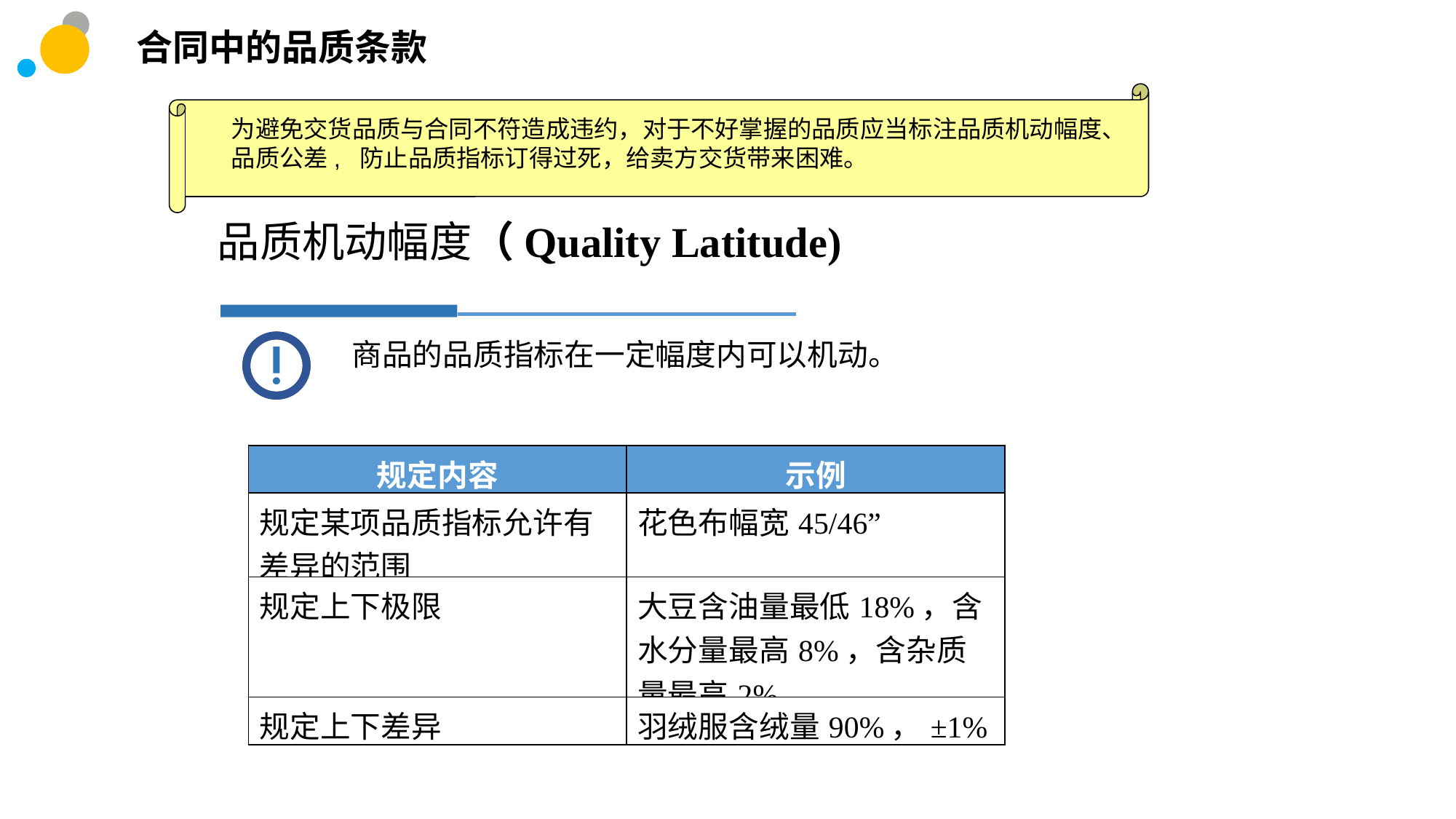

合同中的品质条款

为避免交货品质与合同不符造成违约，对于不好掌握的品质应当标注品质机动幅度、品质公差,  防止品质指标订得过死，给卖方交货带来困难。
品质机动幅度（Quality Latitude)

商品的品质指标在一定幅度内可以机动。

| 规定内容 | 示例 |
| --- | --- |
| 规定某项品质指标允许有差异的范围 | 花色布幅宽45/46” |
| 规定上下极限 | 大豆含油量最低18%，含水分量最高8%，含杂质量最高2% |
| 规定上下差异 | 羽绒服含绒量90%，±1% |